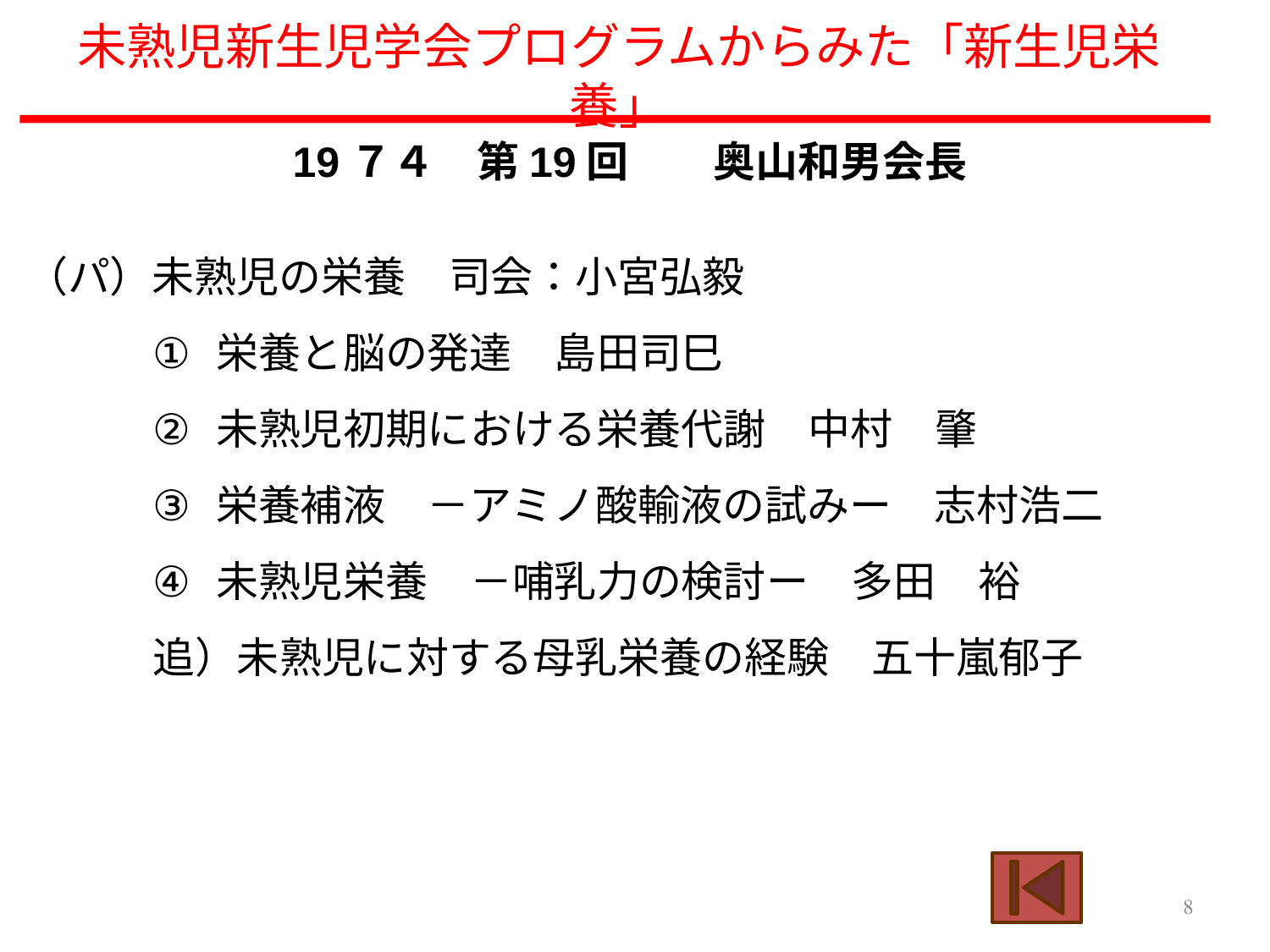

# 未熟児新生児学会プログラムからみた「新生児栄養」

19７４　第19回　　奥山和男会長

（パ）未熟児の栄養　司会：小宮弘毅
栄養と脳の発達　島田司巳
未熟児初期における栄養代謝　中村　肇
栄養補液　－アミノ酸輸液の試みー　志村浩二
未熟児栄養　－哺乳力の検討ー　多田　裕
追）未熟児に対する母乳栄養の経験　五十嵐郁子

8